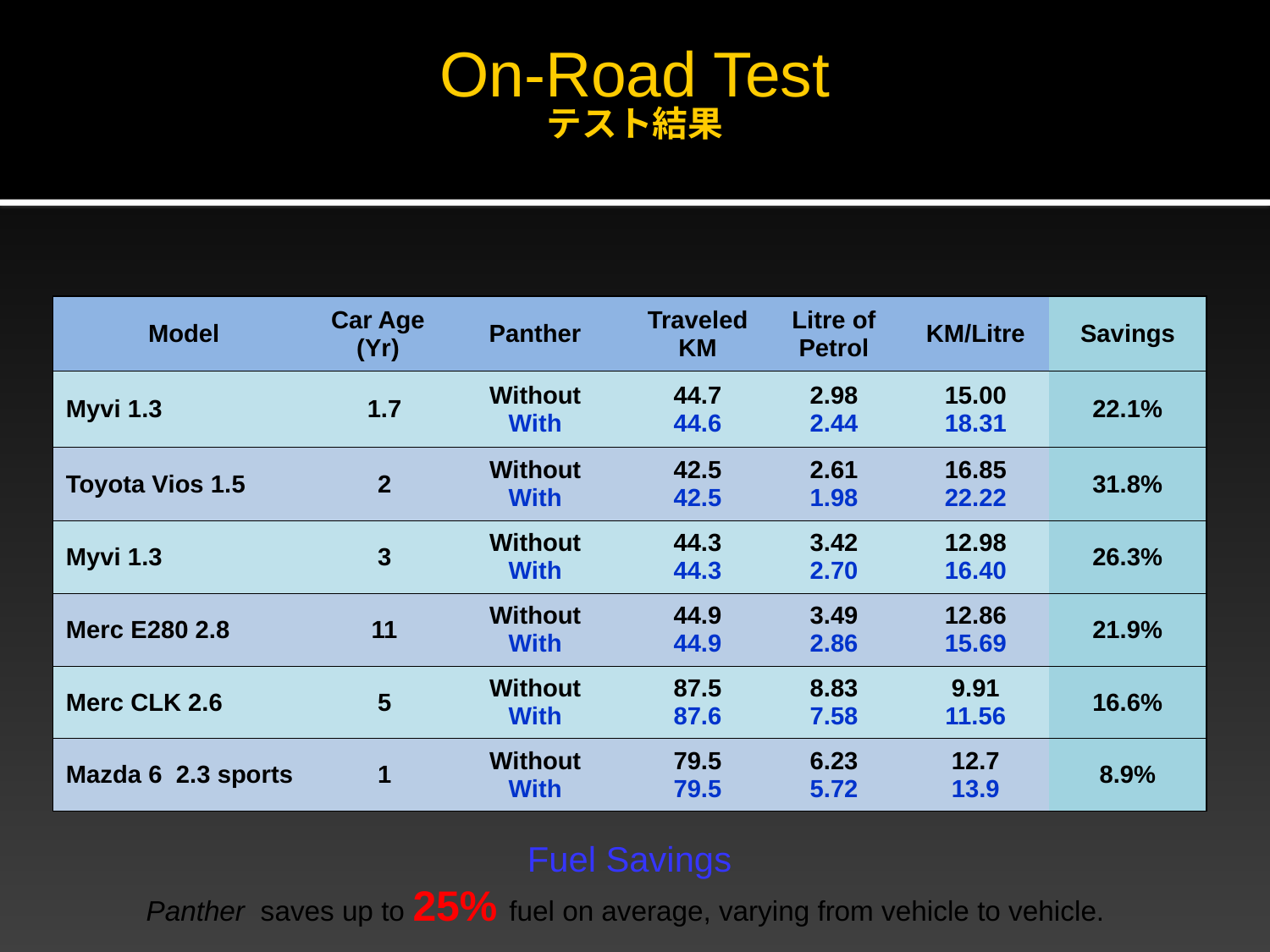

On-Road Test
テスト結果
| Model | Car Age (Yr) | Panther | Traveled KM | Litre of Petrol | KM/Litre | Savings |
| --- | --- | --- | --- | --- | --- | --- |
| Myvi 1.3 | 1.7 | Without With | 44.7 44.6 | 2.98 2.44 | 15.00 18.31 | 22.1% |
| Toyota Vios 1.5 | 2 | Without With | 42.5 42.5 | 2.61 1.98 | 16.85 22.22 | 31.8% |
| Myvi 1.3 | 3 | Without With | 44.3 44.3 | 3.42 2.70 | 12.98 16.40 | 26.3% |
| Merc E280 2.8 | 11 | Without With | 44.9 44.9 | 3.49 2.86 | 12.86 15.69 | 21.9% |
| Merc CLK 2.6 | 5 | Without With | 87.5 87.6 | 8.83 7.58 | 9.91 11.56 | 16.6% |
| Mazda 6 2.3 sports | 1 | Without With | 79.5 79.5 | 6.23 5.72 | 12.7 13.9 | 8.9% |
Fuel Savings
Panther  saves up to 25% fuel on average, varying from vehicle to vehicle.